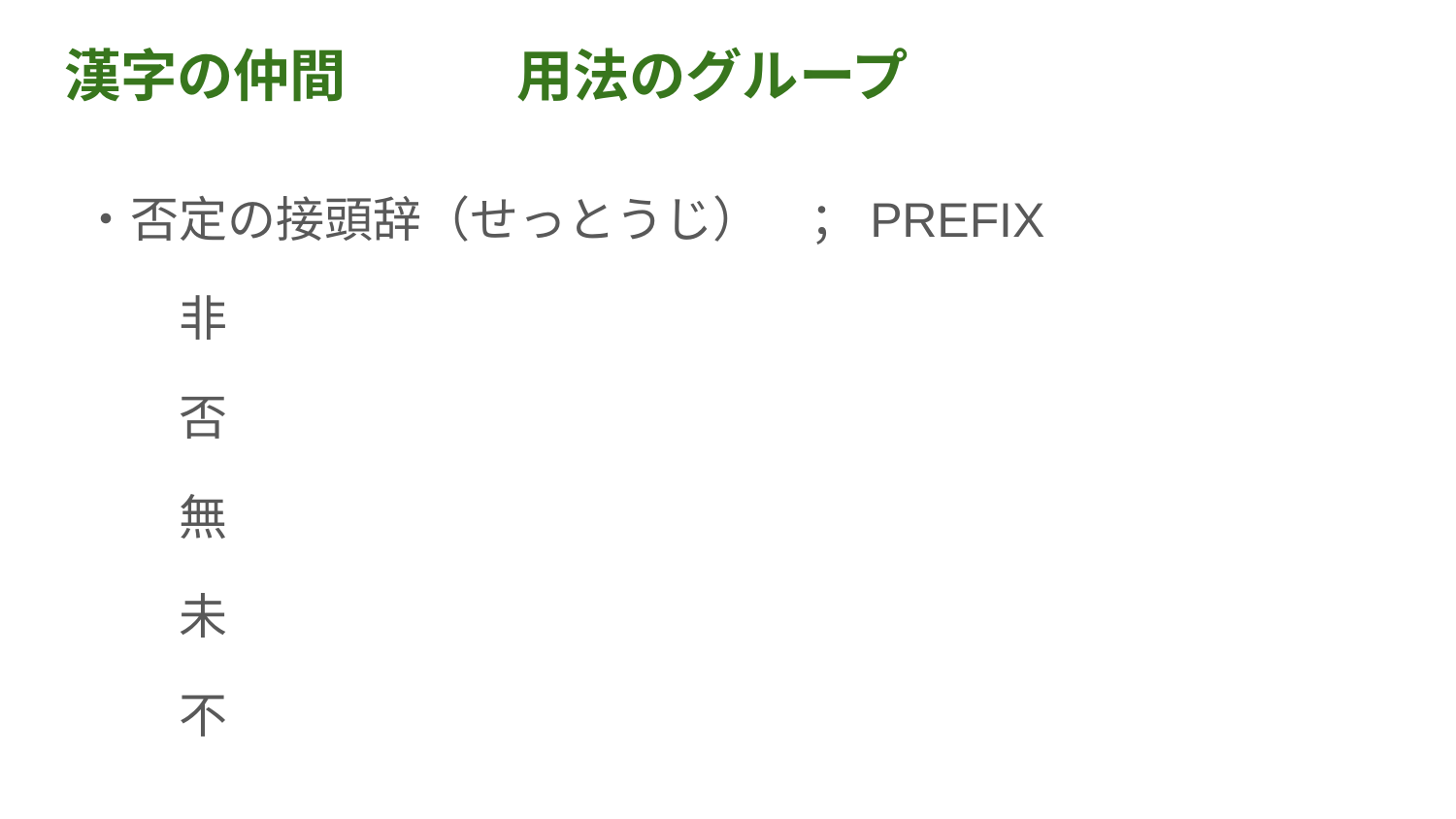

# 漢字の仲間　　　用法のグループ
・否定の接頭辞（せっとうじ）　；PREFIX
　　非
　　否
　　無
　　未
　　不